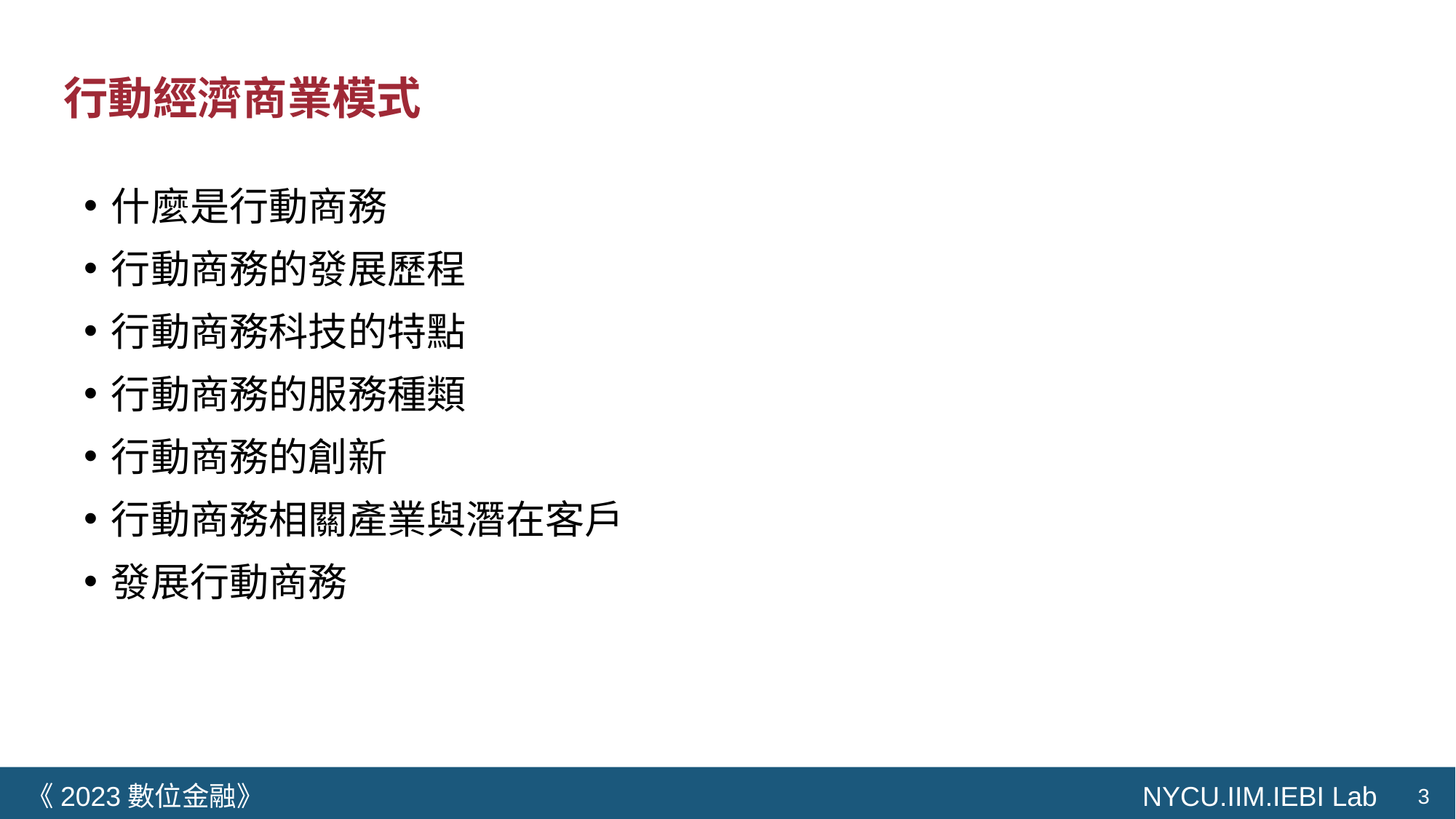

# 行動經濟商業模式
什麼是行動商務
行動商務的發展歷程
行動商務科技的特點
行動商務的服務種類
行動商務的創新
行動商務相關產業與潛在客戶
發展行動商務

《2023數位金融》                                                                                                                                             NYCU.IIM.IEBI Lab
3